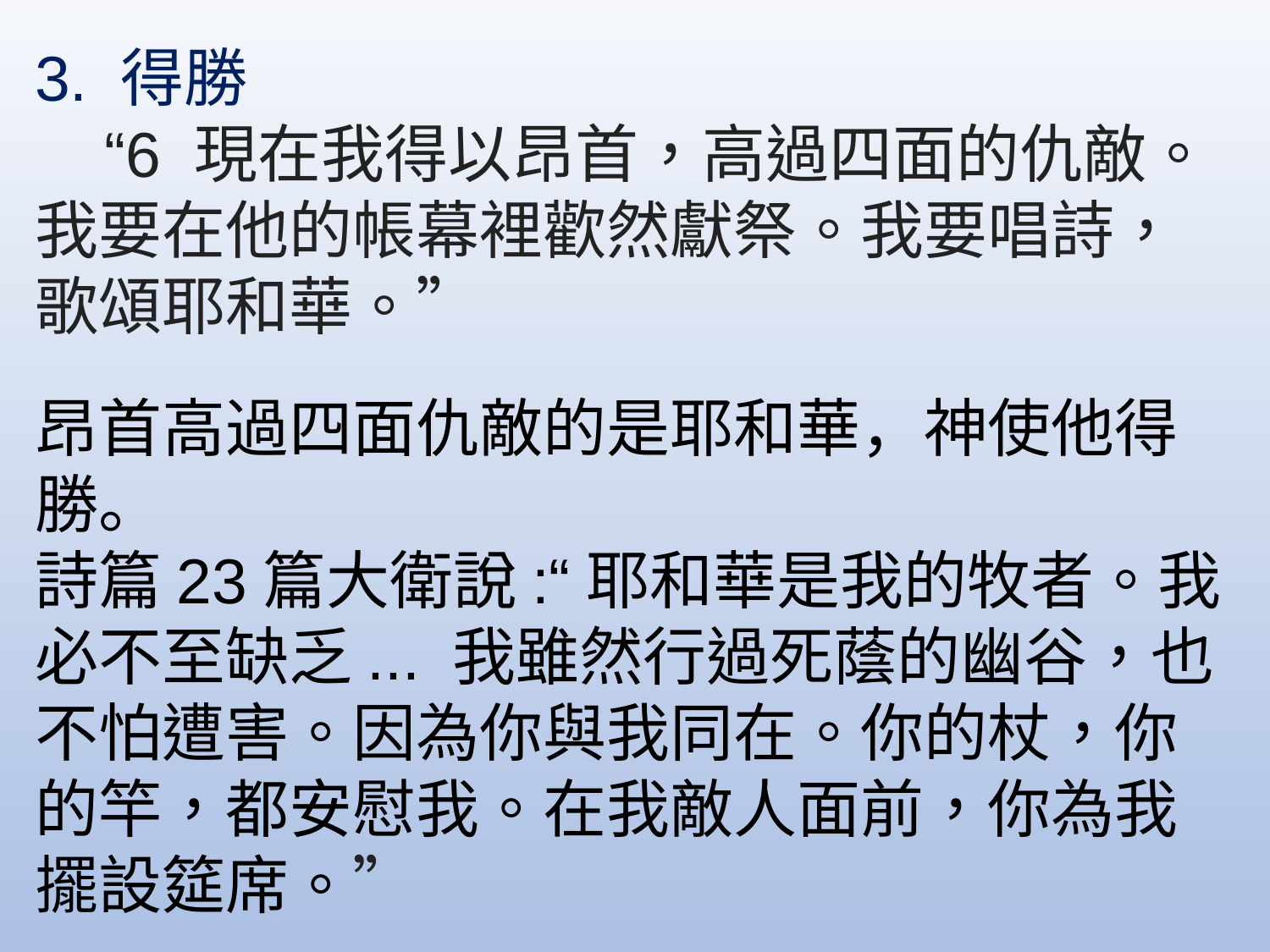

3. 得勝
    “6 現在我得以昂首，高過四面的仇敵。我要在他的帳幕裡歡然獻祭。我要唱詩，歌頌耶和華。”

昂首高過四面仇敵的是耶和華，神使他得勝。
詩篇23篇大衛說:“耶和華是我的牧者。我必不至缺乏... 我雖然行過死蔭的幽谷，也不怕遭害。因為你與我同在。你的杖，你的竿，都安慰我。在我敵人面前，你為我擺設筵席。”